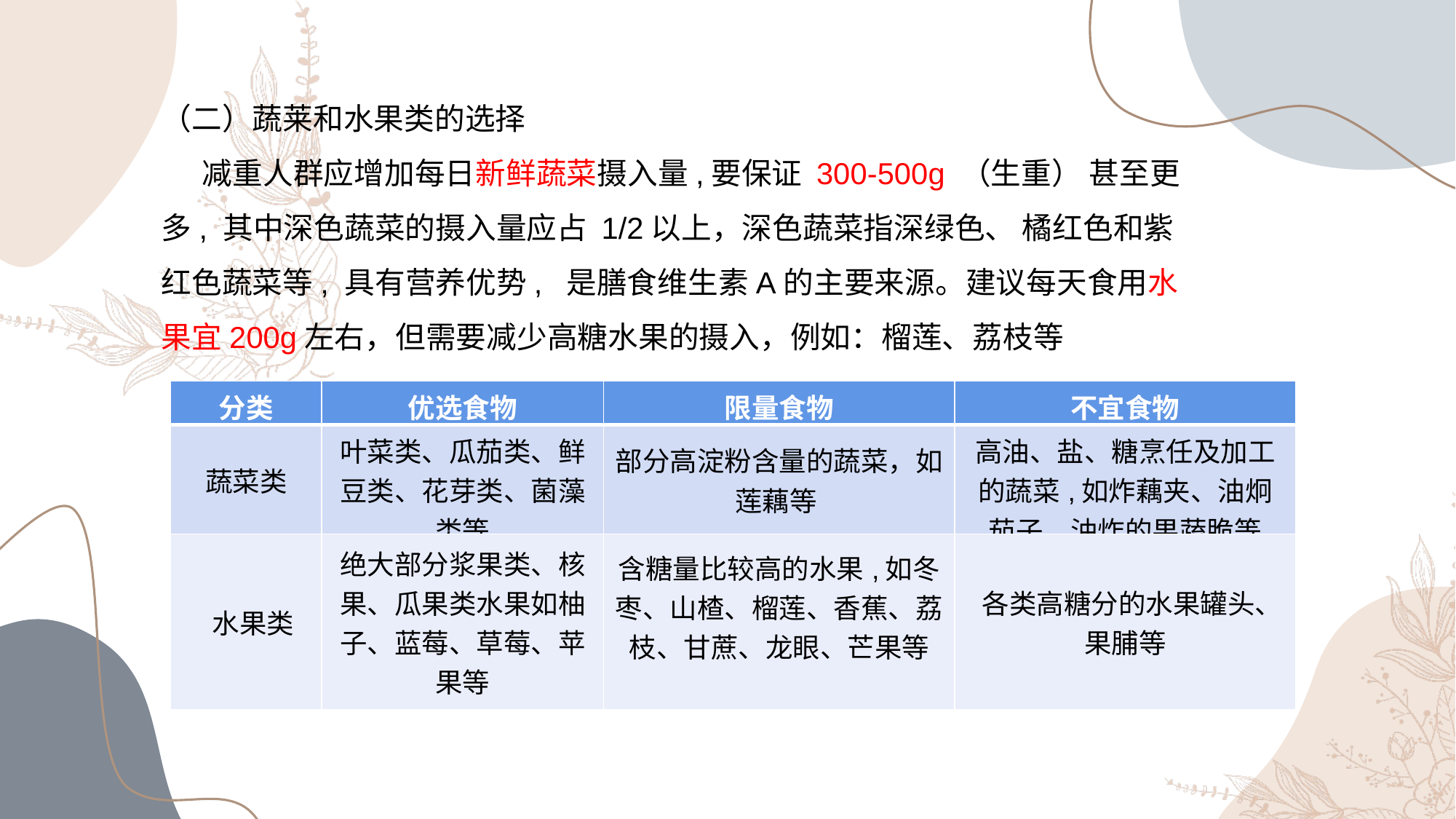

（二）蔬莱和水果类的选择
     减重人群应增加每日新鲜蔬菜摄入量,要保证 300-500g （生重） 甚至更多, 其中深色蔬菜的摄入量应占 1/2以上，深色蔬菜指深绿色、 橘红色和紫红色蔬菜等, 具有营养优势,  是膳食维生素A的主要来源。建议每天食用水果宜200g左右，但需要减少高糖水果的摄入，例如：榴莲、荔枝等

| 分类 | 优选食物 | 限量食物 | 不宜食物 |
| --- | --- | --- | --- |
| 蔬菜类 | 叶菜类、瓜茄类、鲜豆类、花芽类、菌藻类等 | 部分高淀粉含量的蔬菜，如莲藕等 | 高油、盐、糖烹任及加工的蔬菜,如炸藕夹、油炯茄子、油炸的果蔬脆等 |
| 水果类 | 绝大部分浆果类、核果、瓜果类水果如柚子、蓝莓、草莓、苹果等 | 含糖量比较高的水果,如冬枣、山楂、榴莲、香蕉、荔枝、甘蔗、龙眼、芒果等 | 各类高糖分的水果罐头、果脯等 |

90%